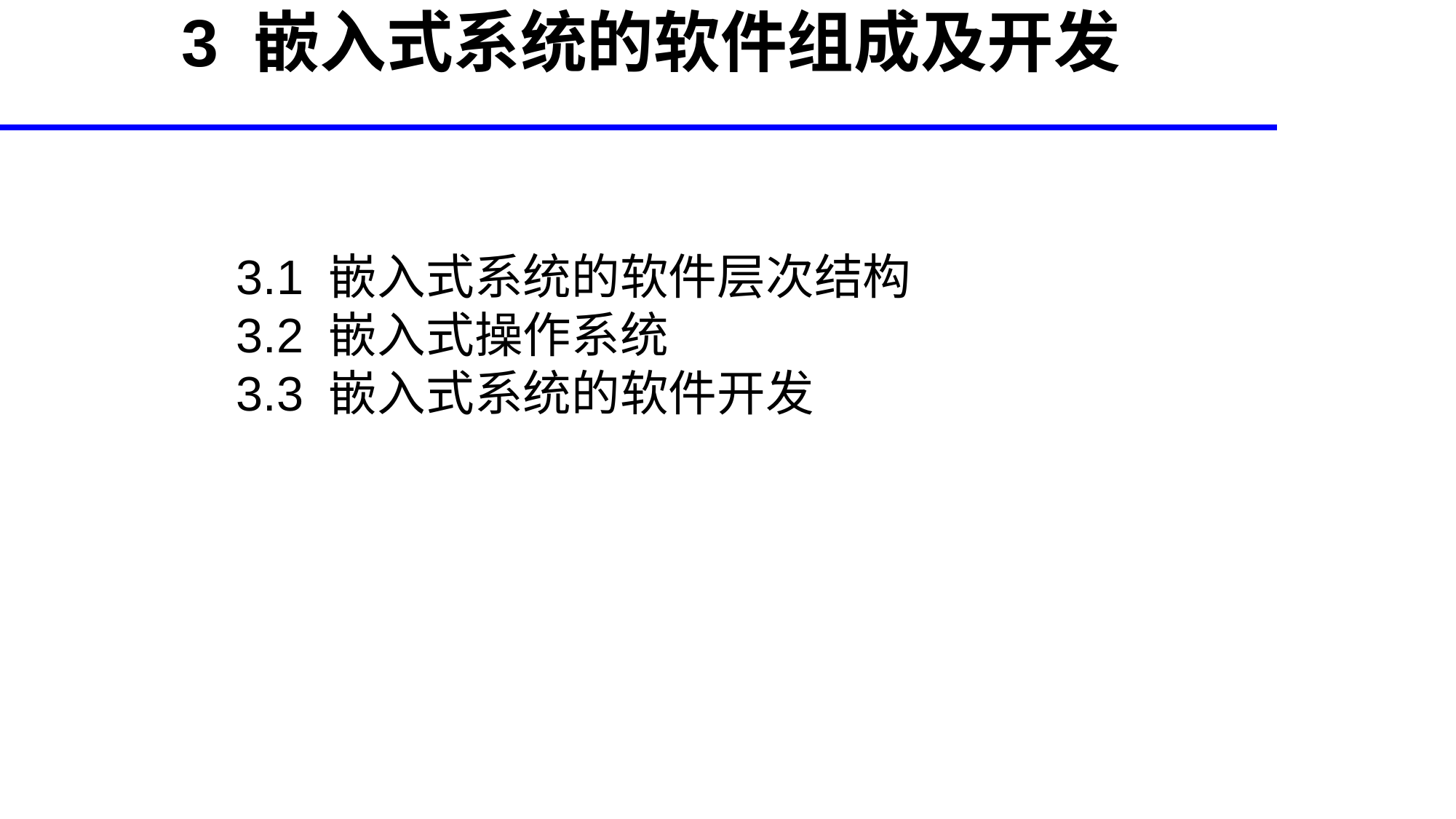

3 嵌入式系统的软件组成及开发
3.1 嵌入式系统的软件层次结构
3.2 嵌入式操作系统
3.3 嵌入式系统的软件开发